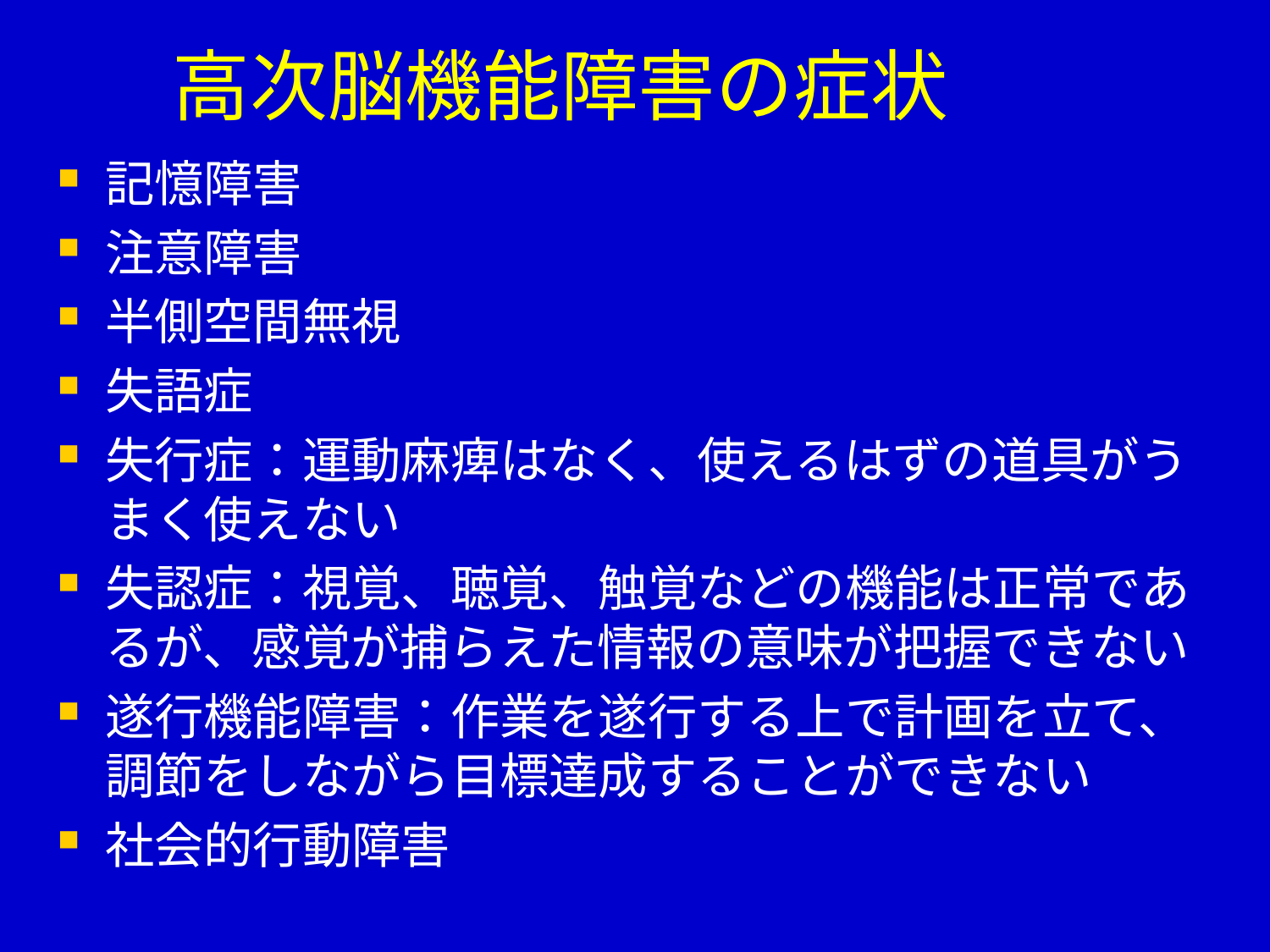

# 高次脳機能障害の症状
記憶障害
注意障害
半側空間無視
失語症
失行症：運動麻痺はなく、使えるはずの道具がうまく使えない
失認症：視覚、聴覚、触覚などの機能は正常であるが、感覚が捕らえた情報の意味が把握できない
遂行機能障害：作業を遂行する上で計画を立て、調節をしながら目標達成することができない
社会的行動障害